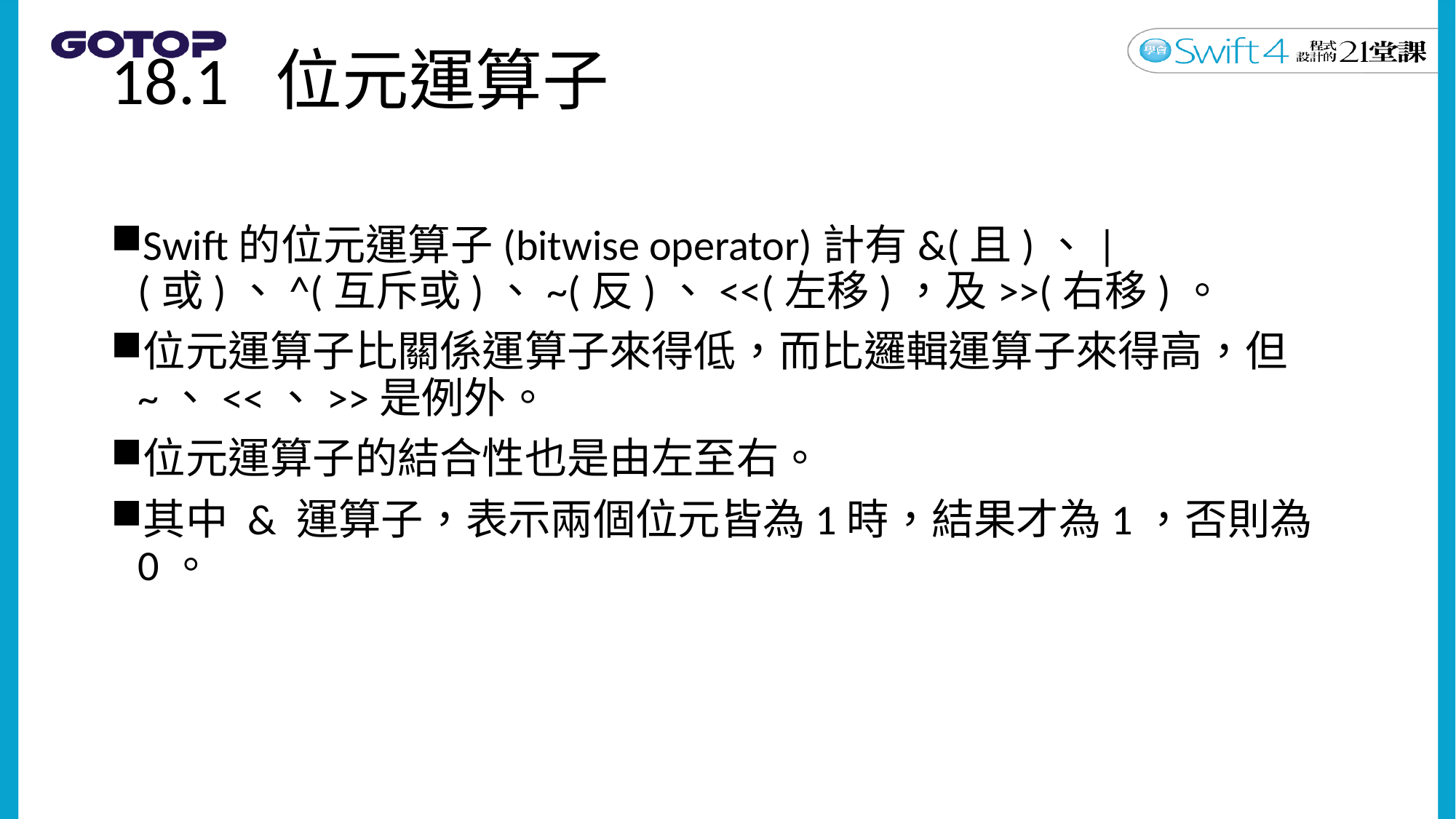

# 18.1  位元運算子
Swift的位元運算子(bitwise operator)計有&(且)、|(或)、^(互斥或)、~(反)、<<(左移)，及>>(右移)。
位元運算子比關係運算子來得低，而比邏輯運算子來得高，但~、<<、>>是例外。
位元運算子的結合性也是由左至右。
其中 & 運算子，表示兩個位元皆為1時，結果才為1，否則為0。